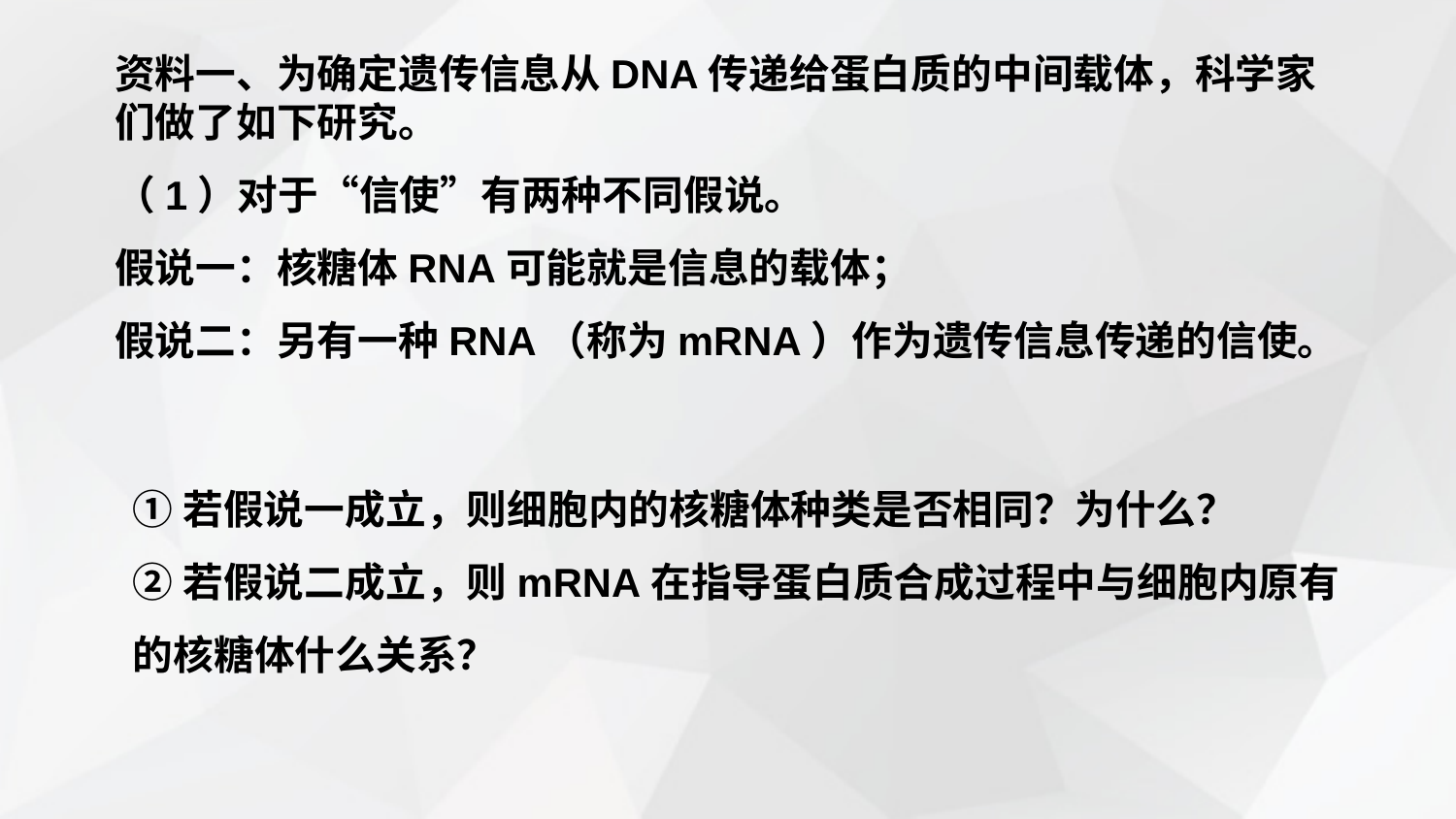

资料一、为确定遗传信息从DNA传递给蛋白质的中间载体，科学家们做了如下研究。（1）对于“信使”有两种不同假说。
假说一：核糖体RNA可能就是信息的载体；
假说二：另有一种RNA（称为mRNA）作为遗传信息传递的信使。
①若假说一成立，则细胞内的核糖体种类是否相同？为什么？②若假说二成立，则mRNA在指导蛋白质合成过程中与细胞内原有的核糖体什么关系？